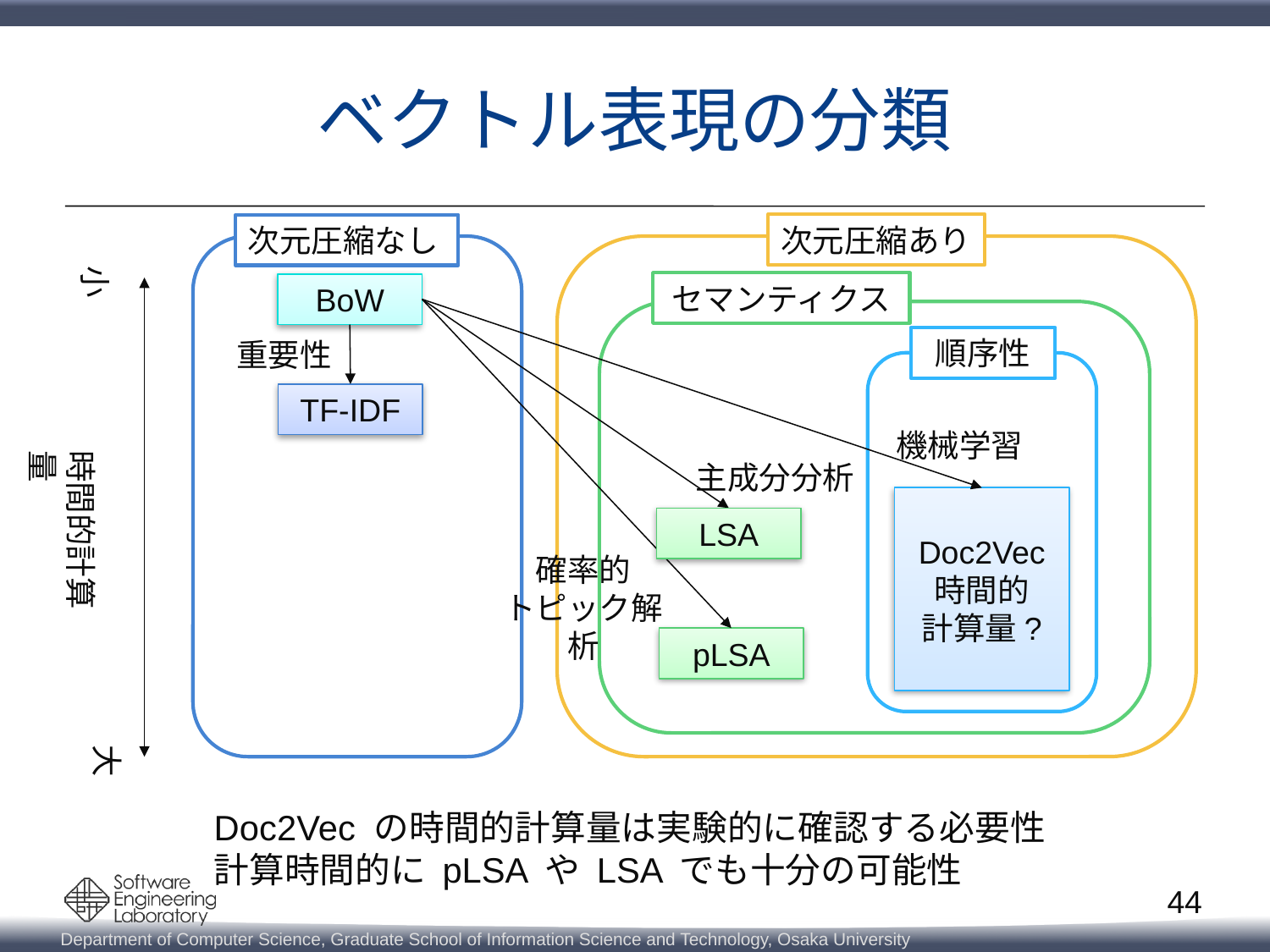

# ベクトル表現の分類
次元圧縮あり
次元圧縮なし

小
セマンティクス
BoW

順序性
重要性

TF-IDF
機械学習
時間的計算量
主成分分析

Doc2Vec
時間的
計算量?

LSA
確率的
トピック解析
pLSA
大
Doc2Vec の時間的計算量は実験的に確認する必要性
計算時間的に pLSA や LSA でも十分の可能性
44